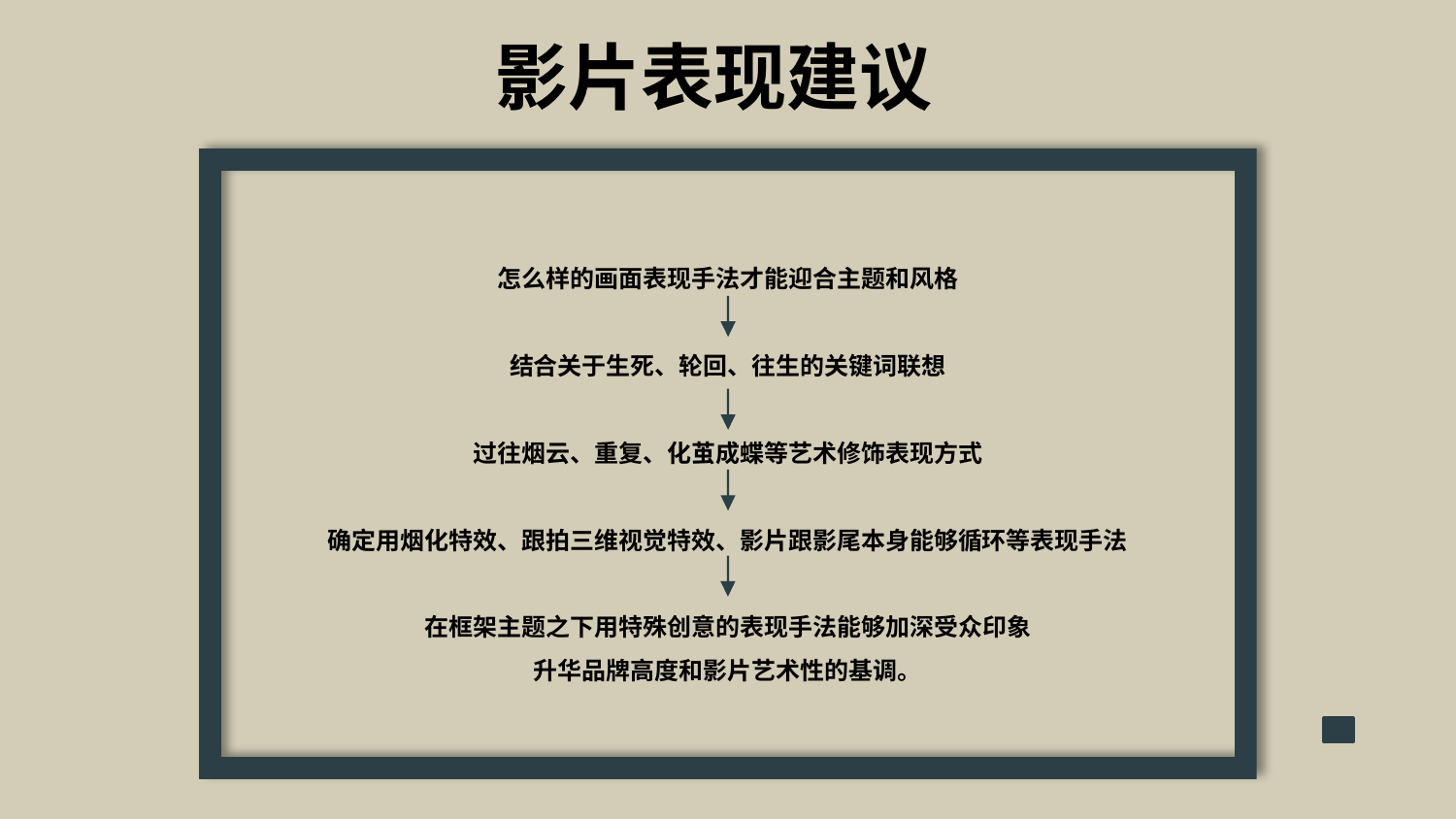

影片表现建议

怎么样的画面表现手法才能迎合主题和风格

结合关于生死、轮回、往生的关键词联想

过往烟云、重复、化茧成蝶等艺术修饰表现方式

确定用烟化特效、跟拍三维视觉特效、影片跟影尾本身能够循环等表现手法

在框架主题之下用特殊创意的表现手法能够加深受众印象
升华品牌高度和影片艺术性的基调。